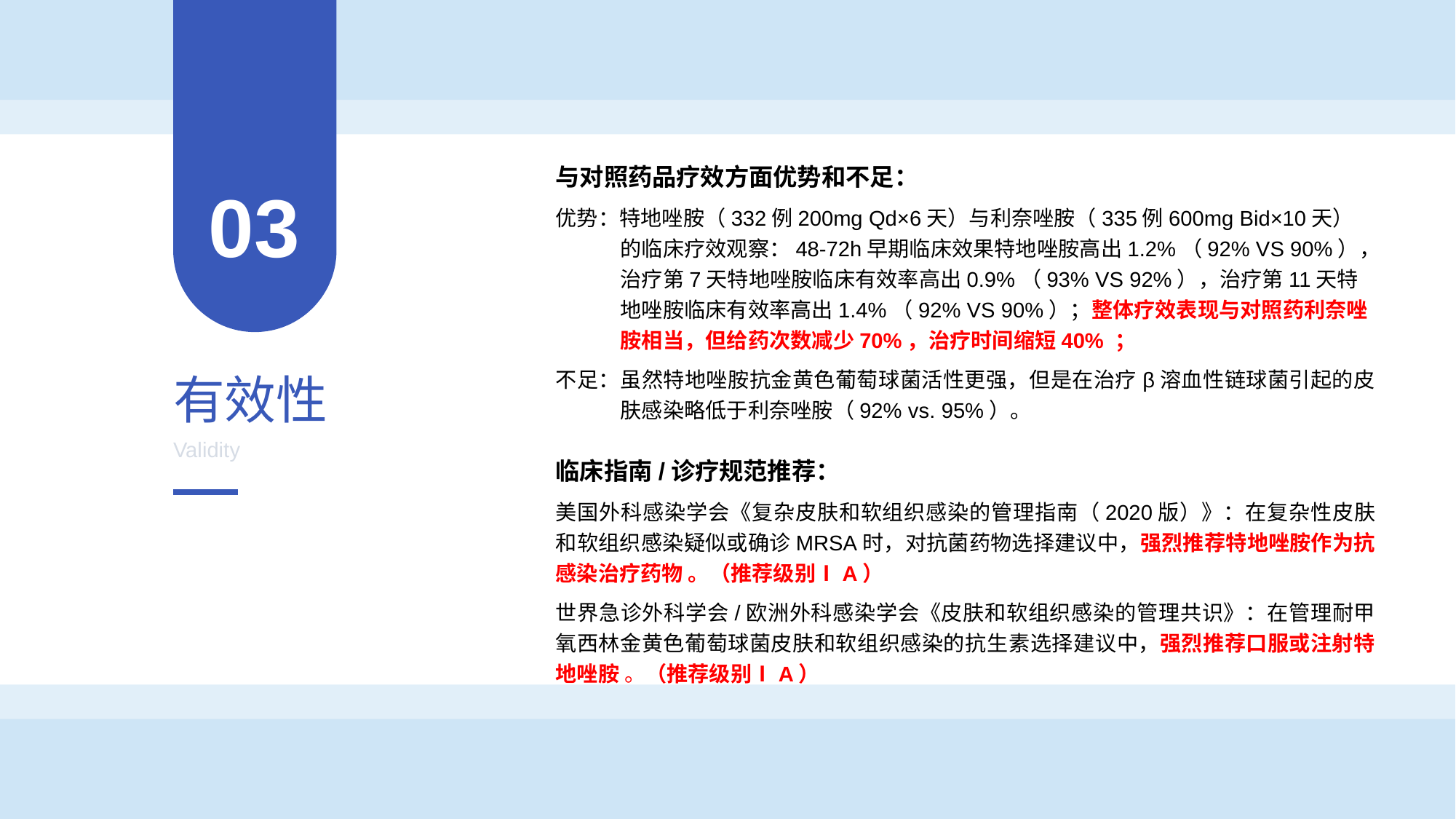

与对照药品疗效方面优势和不足：
优势：特地唑胺（332例200mg Qd×6天）与利奈唑胺（335例600mg Bid×10天）的临床疗效观察：48-72h早期临床效果特地唑胺高出1.2%（92% VS 90%），治疗第7天特地唑胺临床有效率高出0.9%（93% VS 92%），治疗第11天特地唑胺临床有效率高出1.4%（92% VS 90%）；整体疗效表现与对照药利奈唑胺相当，但给药次数减少70%，治疗时间缩短40% ；
不足：虽然特地唑胺抗金黄色葡萄球菌活性更强，但是在治疗β溶血性链球菌引起的皮肤感染略低于利奈唑胺（92% vs. 95%）。
临床指南/诊疗规范推荐：
美国外科感染学会《复杂皮肤和软组织感染的管理指南（2020版）》：在复杂性皮肤和软组织感染疑似或确诊MRSA时，对抗菌药物选择建议中，强烈推荐特地唑胺作为抗感染治疗药物 。（推荐级别ⅠA）
世界急诊外科学会/欧洲外科感染学会《皮肤和软组织感染的管理共识》：在管理耐甲氧西林金黄色葡萄球菌皮肤和软组织感染的抗生素选择建议中，强烈推荐口服或注射特地唑胺 。（推荐级别ⅠA）
03
有效性
Validity